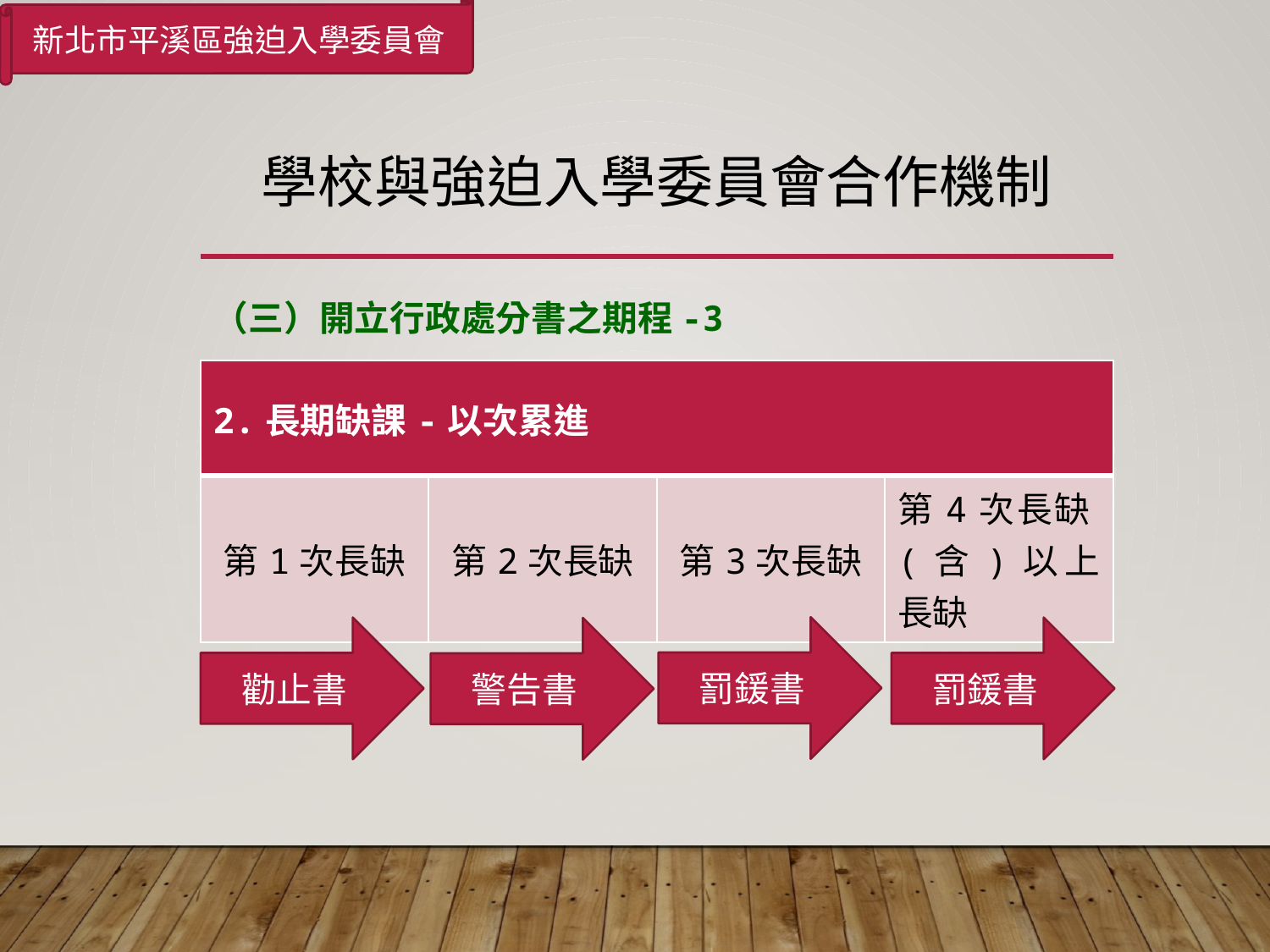

新北市平溪區強迫入學委員會
# 學校與強迫入學委員會合作機制
（三）開立行政處分書之期程-3

| 2.長期缺課-以次累進 |  |  |  |
| --- | --- | --- | --- |
| 第1次長缺 | 第2次長缺 | 第3次長缺 | 第4次長缺(含)以上長缺 |
罰鍰書
勸止書
罰鍰書
警告書